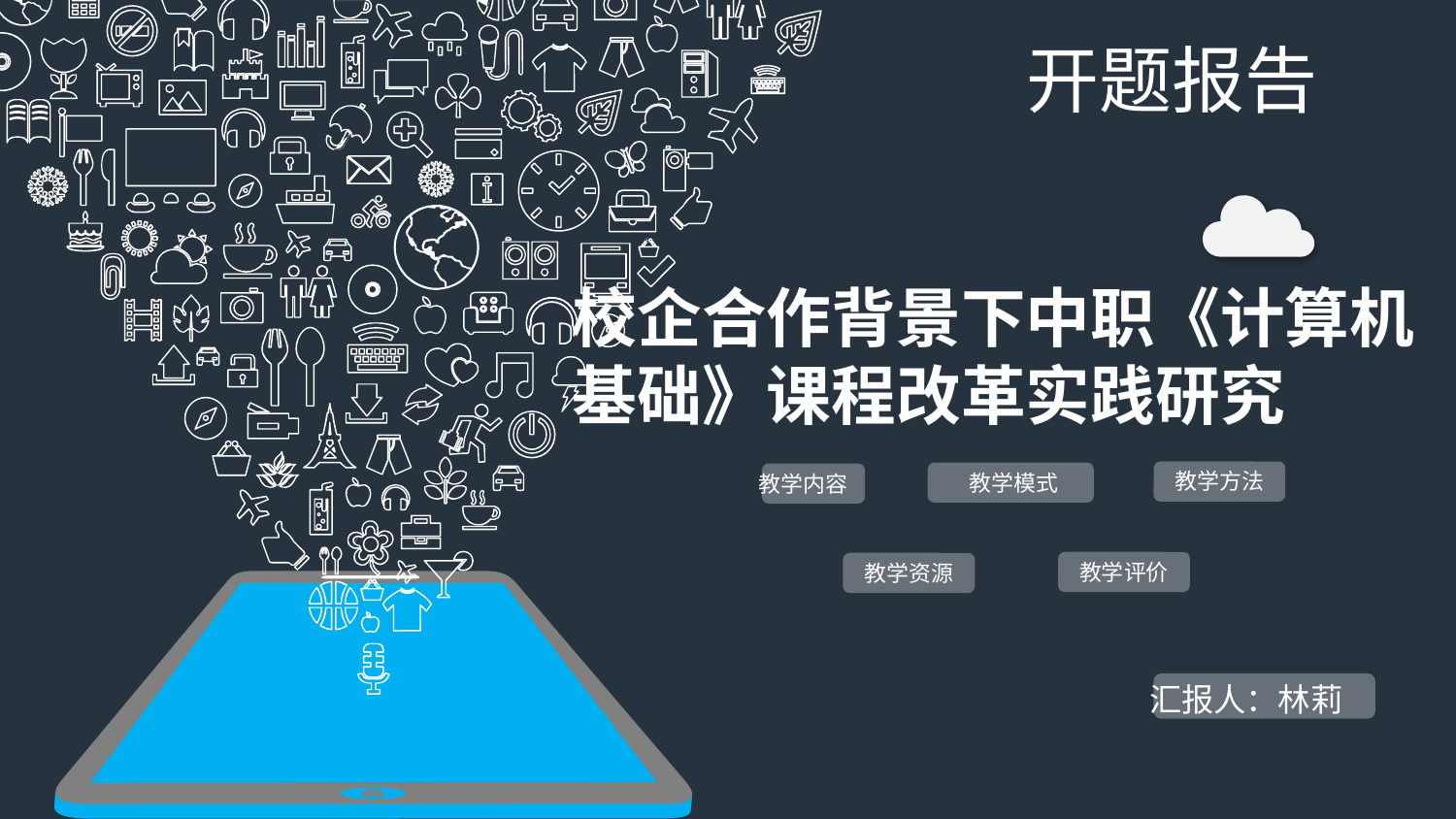

开题报告

校企合作背景下中职《计算机基础》课程改革实践研究

教学方法

教学模式

教学内容

教学评价

教学资源

汇报人：林莉